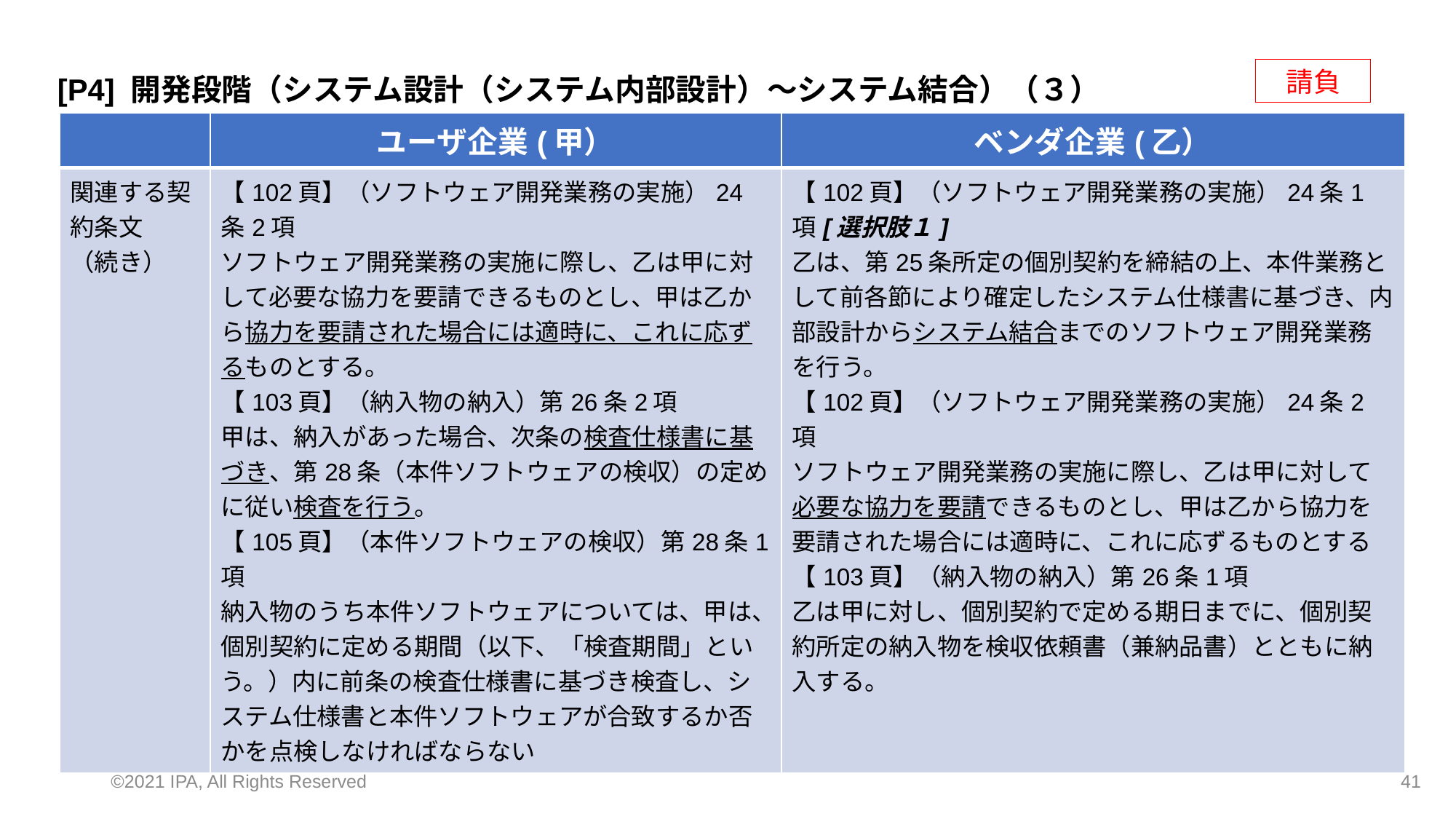

請負
[P4] 開発段階（システム設計（システム内部設計）～システム結合）（３）
|  | ユーザ企業(甲） | ベンダ企業(乙） |
| --- | --- | --- |
| 関連する契約条文 （続き） | 【102頁】（ソフトウェア開発業務の実施）24条2項 ソフトウェア開発業務の実施に際し、乙は甲に対して必要な協力を要請できるものとし、甲は乙から協力を要請された場合には適時に、これに応ずるものとする。 【103頁】（納入物の納入）第26条2項 甲は、納入があった場合、次条の検査仕様書に基づき、第28条（本件ソフトウェアの検収）の定めに従い検査を行う。 【105頁】（本件ソフトウェアの検収）第28条1項 納入物のうち本件ソフトウェアについては、甲は、個別契約に定める期間（以下、「検査期間」という。）内に前条の検査仕様書に基づき検査し、システム仕様書と本件ソフトウェアが合致するか否かを点検しなければならない | 【102頁】（ソフトウェア開発業務の実施）24条1項[選択肢１] 乙は、第25条所定の個別契約を締結の上、本件業務として前各節により確定したシステム仕様書に基づき、内部設計からシステム結合までのソフトウェア開発業務を行う。 【102頁】（ソフトウェア開発業務の実施）24条2項 ソフトウェア開発業務の実施に際し、乙は甲に対して必要な協力を要請できるものとし、甲は乙から協力を要請された場合には適時に、これに応ずるものとする 【103頁】（納入物の納入）第26条1項 乙は甲に対し、個別契約で定める期日までに、個別契約所定の納入物を検収依頼書（兼納品書）とともに納入する。 |
©2021 IPA, All Rights Reserved
41